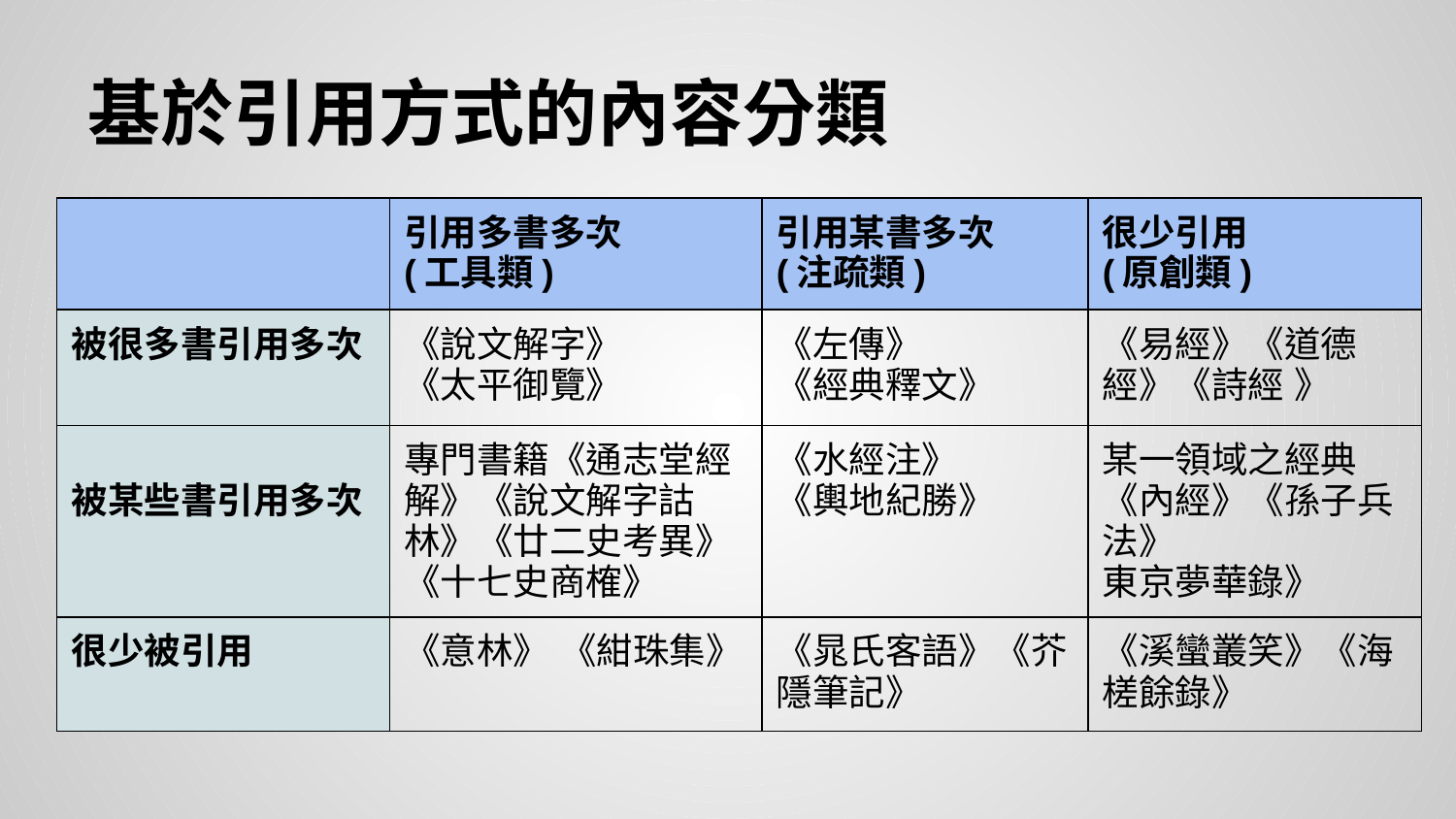

# 基於引用方式的內容分類
|  | 引用多書多次 (工具類) | 引用某書多次 (注疏類) | 很少引用 (原創類) |
| --- | --- | --- | --- |
| 被很多書引用多次 | 《說文解字》 《太平御覽》 | 《左傳》 《經典釋文》 | 《易經》《道德經》《詩經 》 |
| 被某些書引用多次 | 專門書籍《通志堂經解》《說文解字詁林》《廿二史考異》《十七史商榷》 | 《水經注》 《輿地紀勝》 | 某一領域之經典 《內經》《孫子兵法》 東京夢華錄》 |
| 很少被引用 | 《意林》 《紺珠集》 | 《晁氏客語》《芥隱筆記》 | 《溪蠻叢笑》《海槎餘錄》 |